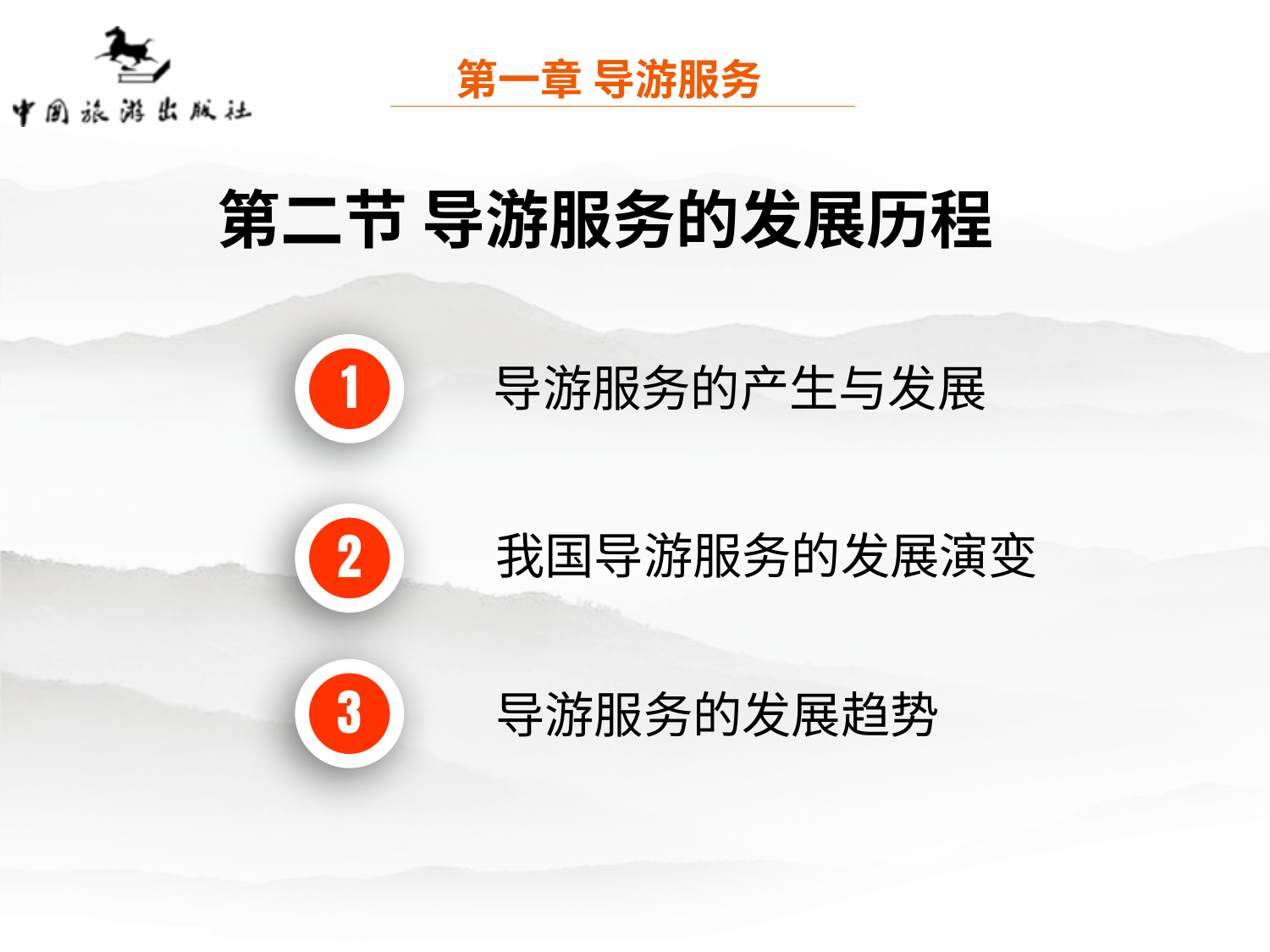

第一章 导游服务
第二节 导游服务的发展历程
1
2
3
导游服务的产生与发展
我国导游服务的发展演变
导游服务的发展趋势